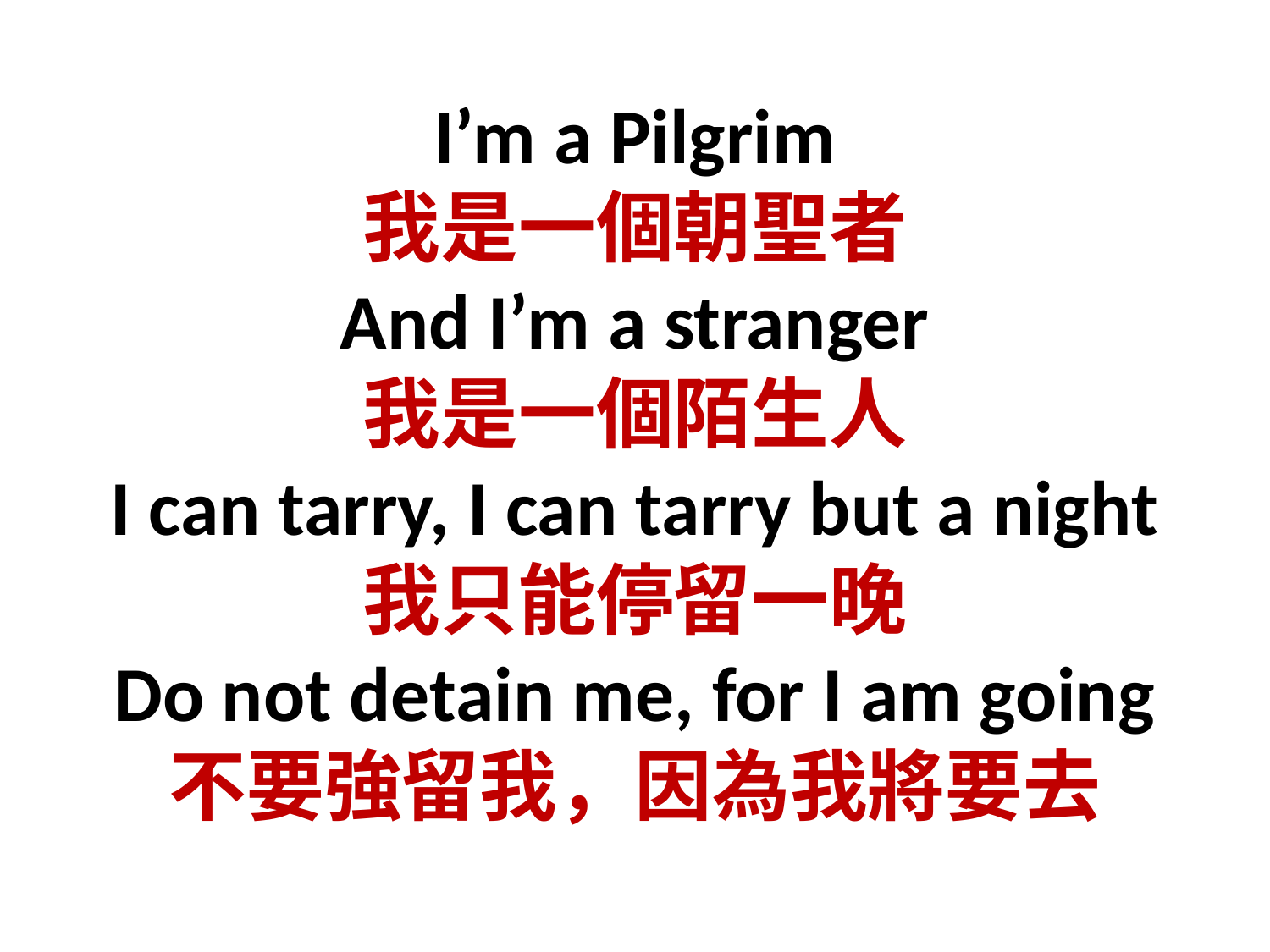

# I’m a Pilgrim 我是一個朝聖者 And I’m a stranger 我是一個陌生人 I can tarry, I can tarry but a night 我只能停留一晚 Do not detain me, for I am going 不要強留我，因為我將要去